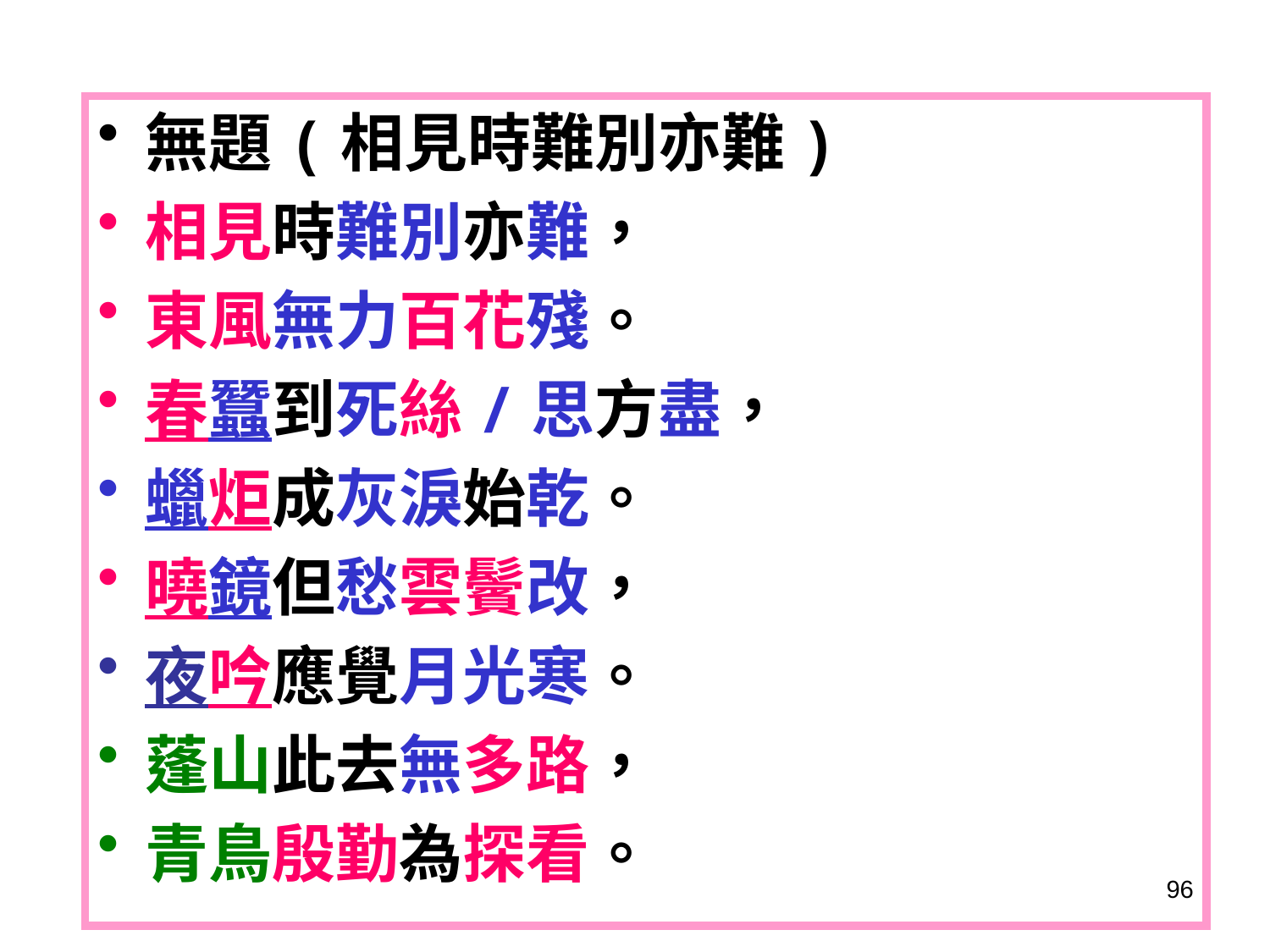

無題(相見時難別亦難)
相見時難別亦難，
東風無力百花殘。
春蠶到死絲/思方盡，
蠟炬成灰淚始乾。
曉鏡但愁雲鬢改，
夜吟應覺月光寒。
蓬山此去無多路，
青鳥殷勤為探看。
96